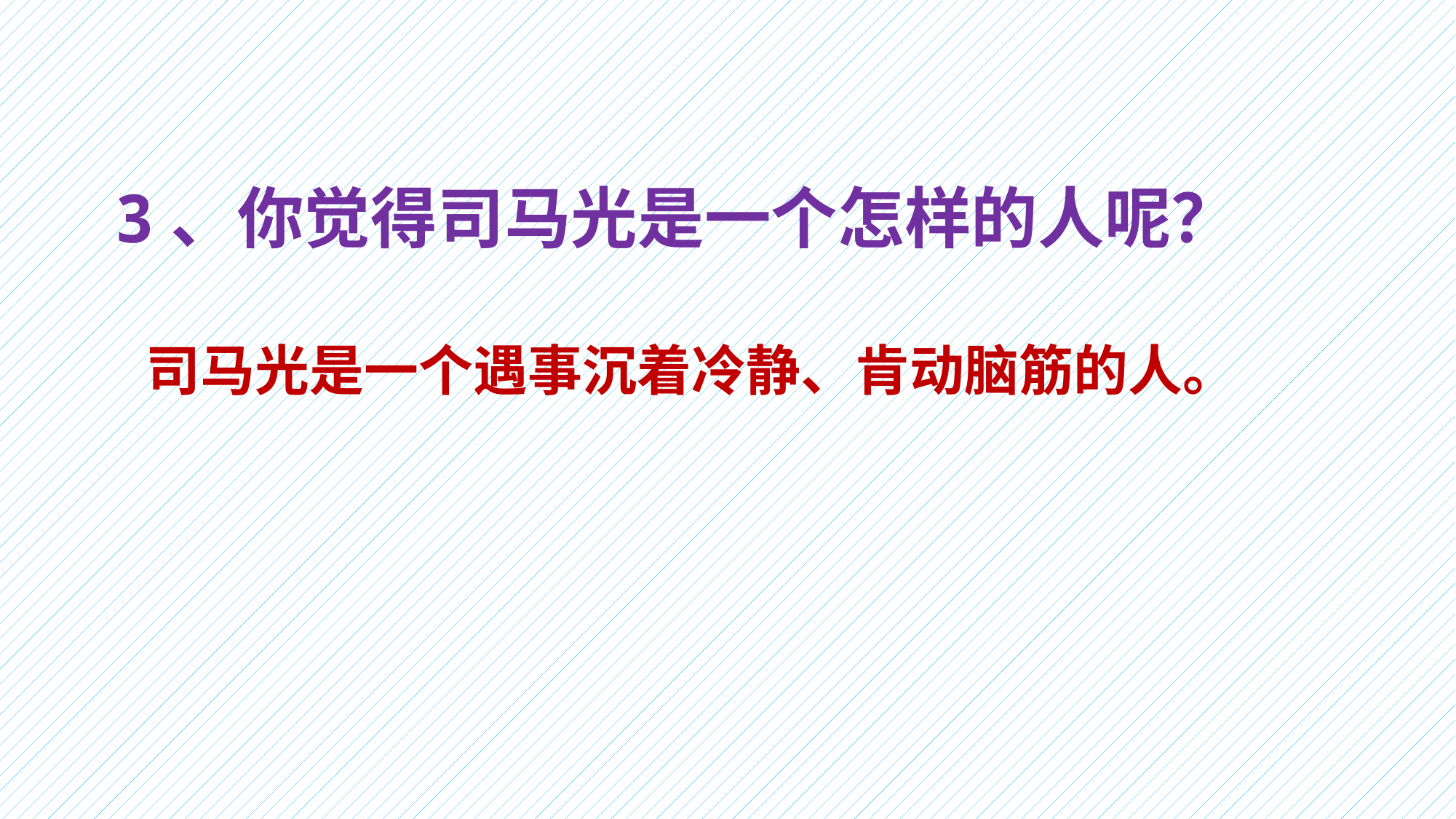

3、你觉得司马光是一个怎样的人呢？
司马光是一个遇事沉着冷静、肯动脑筋的人。